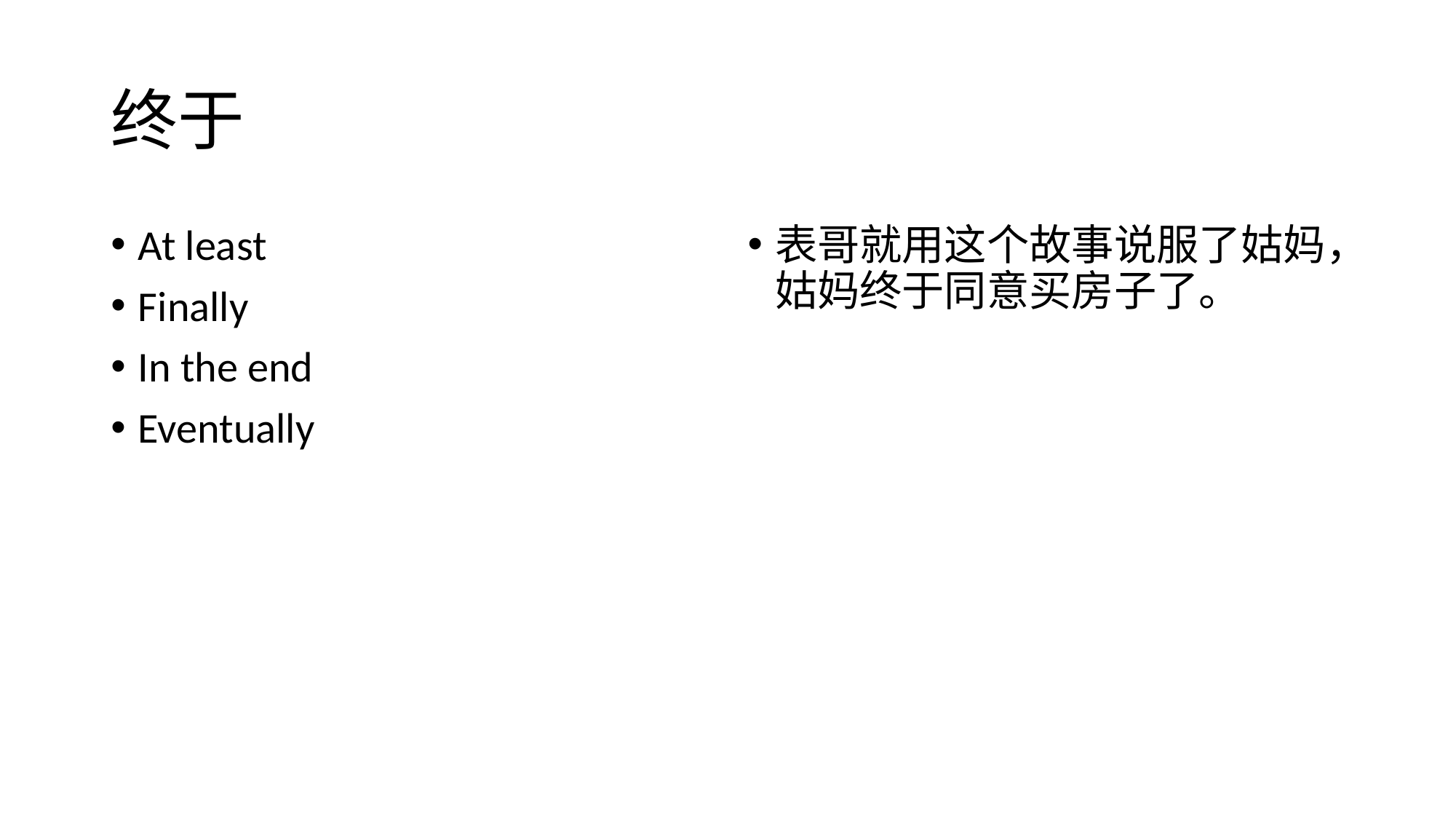

# 终于
At least
Finally
In the end
Eventually
表哥就用这个故事说服了姑妈，姑妈终于同意买房子了。